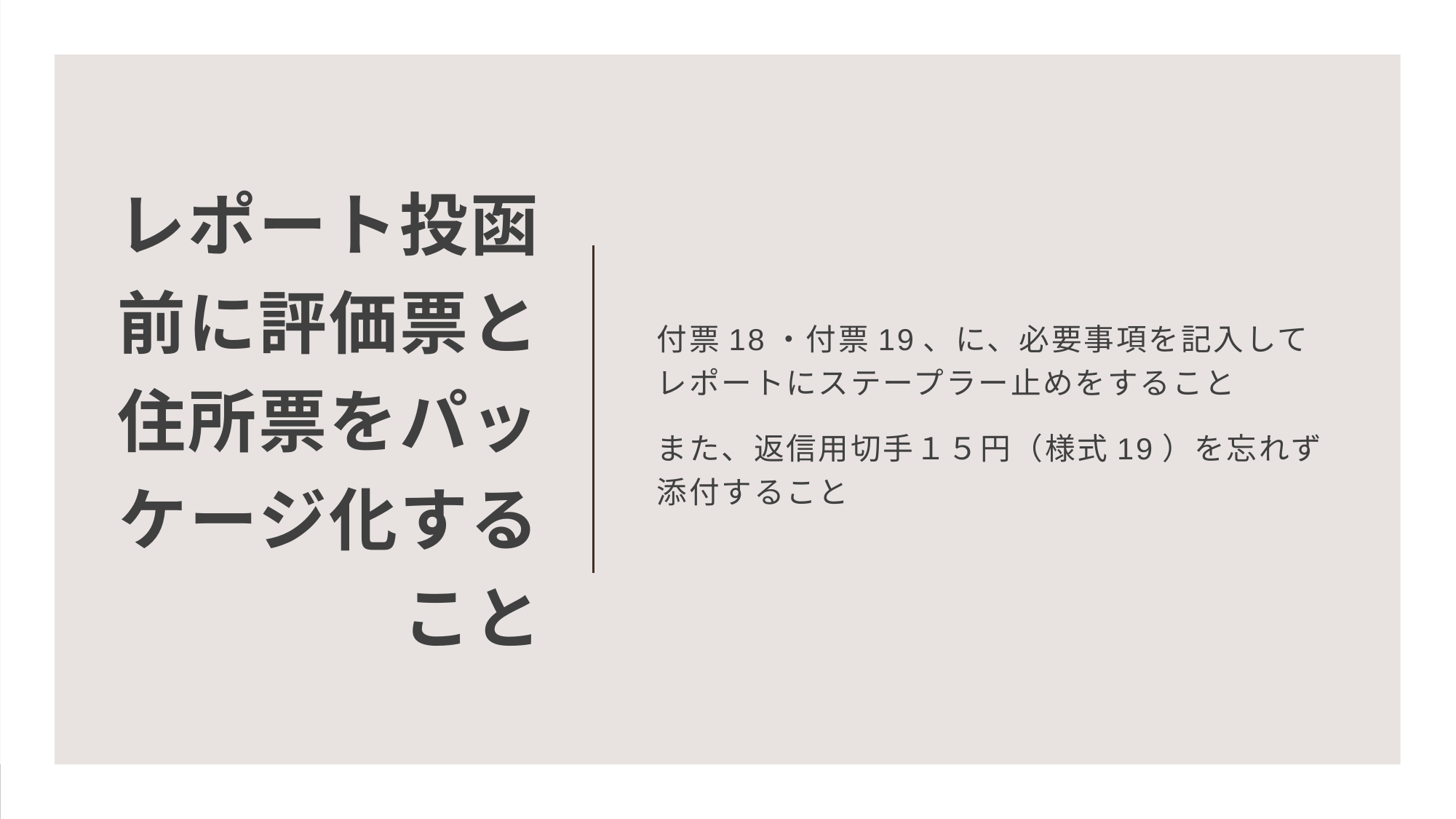

付票18・付票19、に、必要事項を記入してレポートにステープラー止めをすること
また、返信用切手１５円（様式19）を忘れず添付すること
# レポート投函前に評価票と住所票をパッケージ化すること